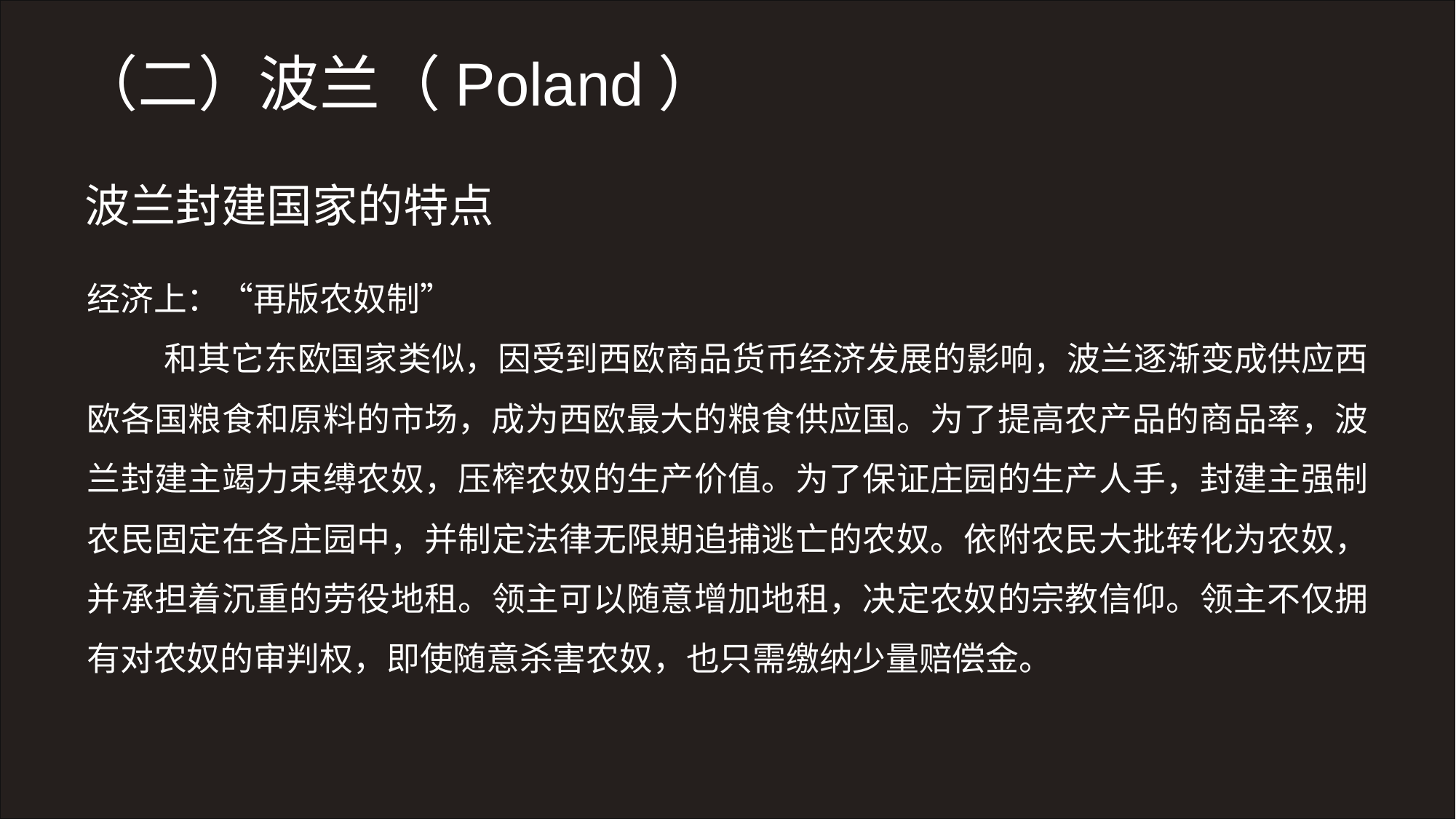

（二）波兰（Poland）
波兰封建国家的特点
经济上：“再版农奴制”
         和其它东欧国家类似，因受到西欧商品货币经济发展的影响，波兰逐渐变成供应西欧各国粮食和原料的市场，成为西欧最大的粮食供应国。为了提高农产品的商品率，波兰封建主竭力束缚农奴，压榨农奴的生产价值。为了保证庄园的生产人手，封建主强制农民固定在各庄园中，并制定法律无限期追捕逃亡的农奴。依附农民大批转化为农奴，并承担着沉重的劳役地租。领主可以随意增加地租，决定农奴的宗教信仰。领主不仅拥有对农奴的审判权，即使随意杀害农奴，也只需缴纳少量赔偿金。